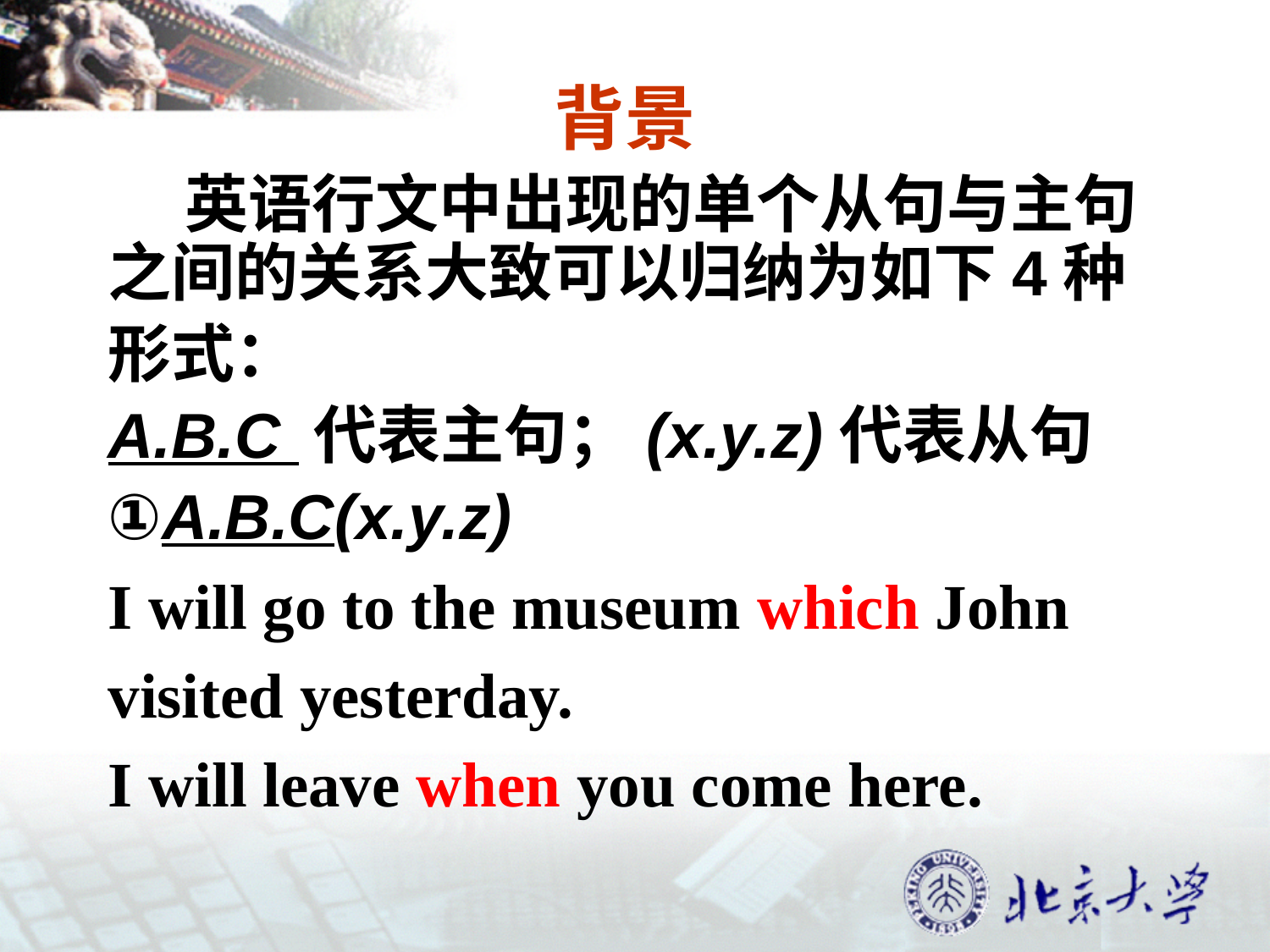

# 背景
     英语行文中出现的单个从句与主句之间的关系大致可以归纳为如下4种
形式：
A.B.C 代表主句；(x.y.z)代表从句
①A.B.C(x.y.z)
I will go to the museum which John
visited yesterday.
I will leave when you come here.